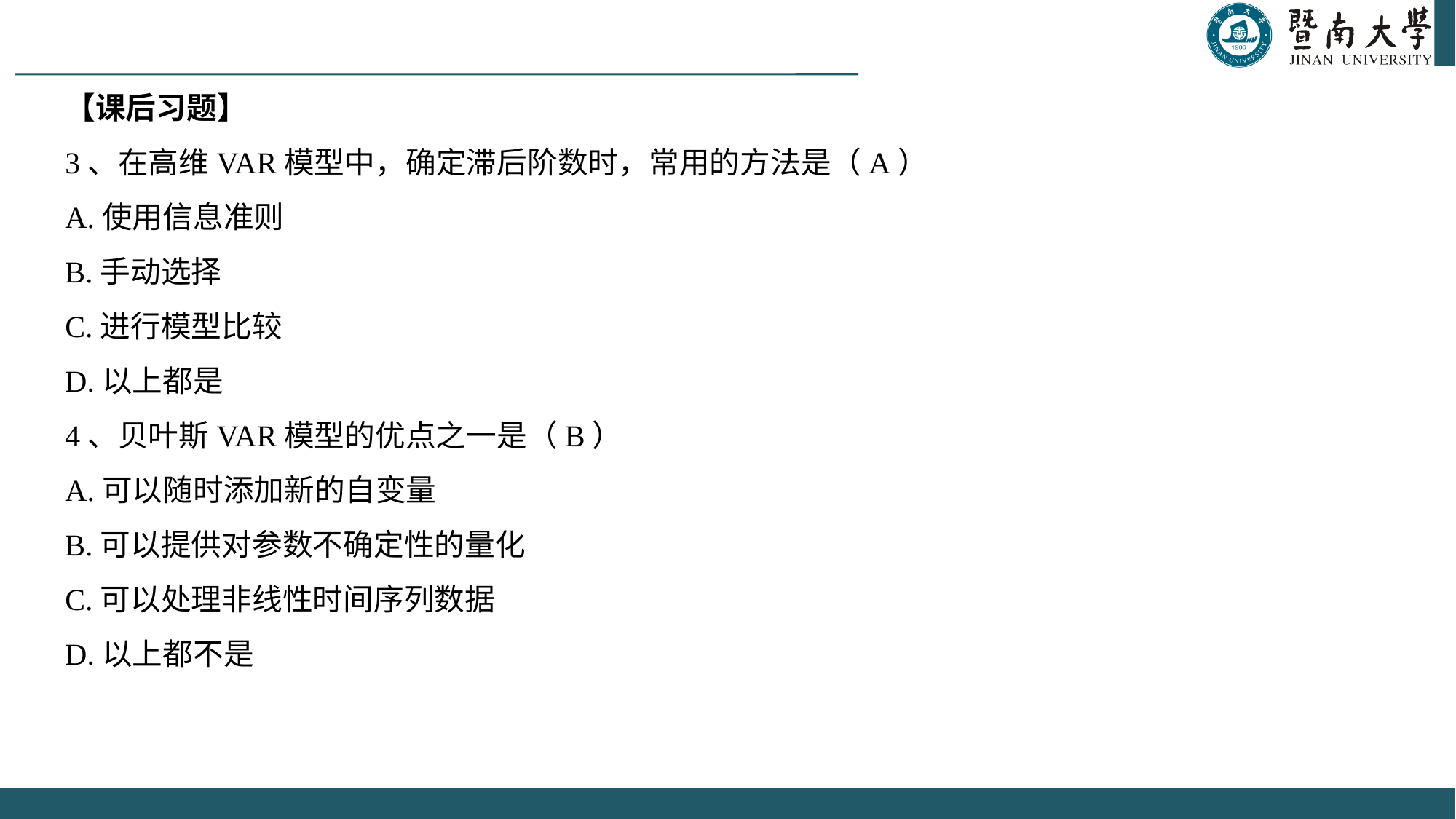

【课后习题】
3、在高维VAR模型中，确定滞后阶数时，常用的方法是（A）
A.使用信息准则
B.手动选择
C.进行模型比较
D.以上都是
4、贝叶斯VAR模型的优点之一是（B）
A.可以随时添加新的自变量
B.可以提供对参数不确定性的量化
C.可以处理非线性时间序列数据
D.以上都不是